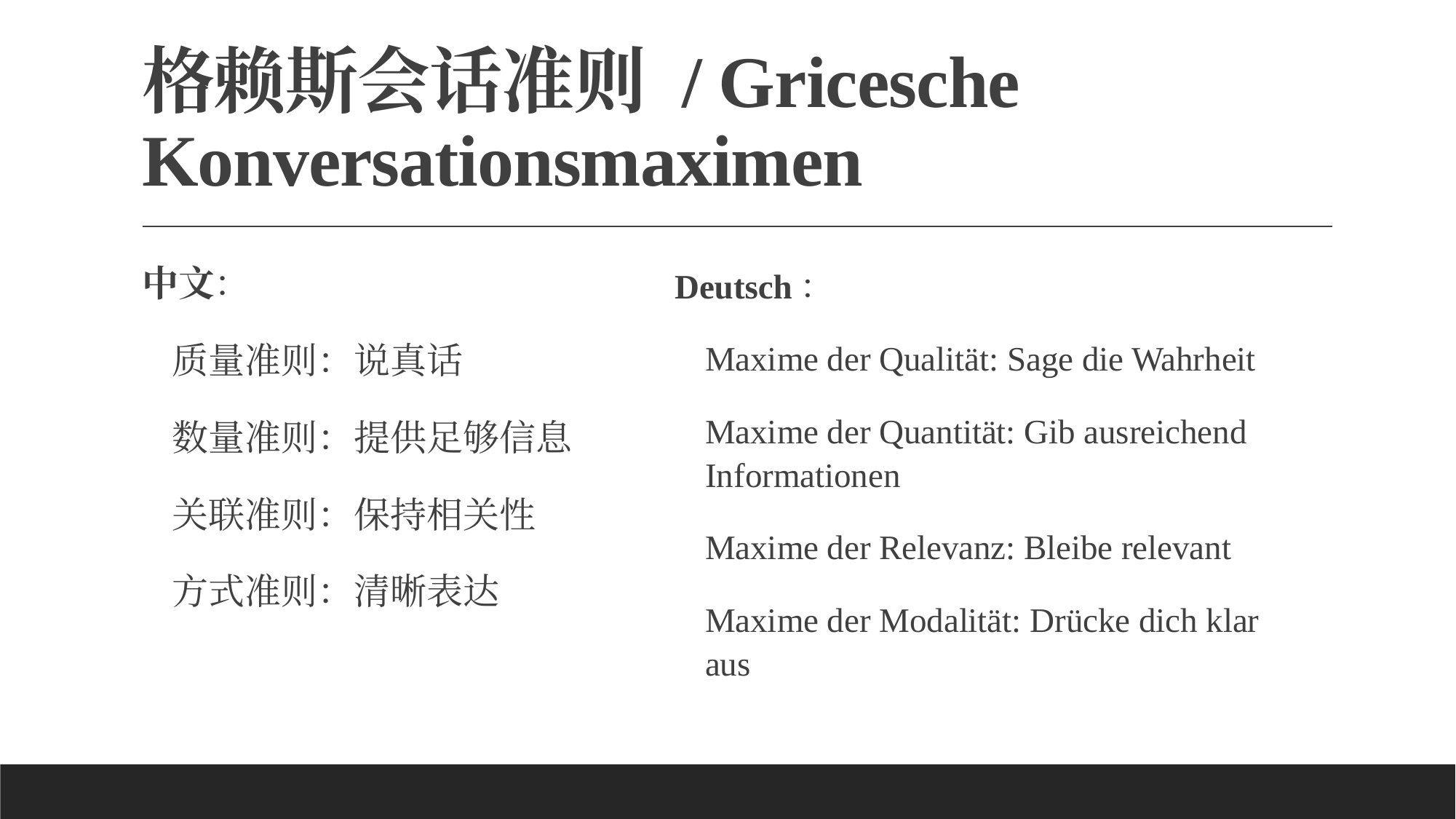

# 格赖斯会话准则 / Gricesche Konversationsmaximen
中文：
质量准则：说真话
数量准则：提供足够信息
关联准则：保持相关性
方式准则：清晰表达
Deutsch：
Maxime der Qualität: Sage die Wahrheit
Maxime der Quantität: Gib ausreichend Informationen
Maxime der Relevanz: Bleibe relevant
Maxime der Modalität: Drücke dich klar aus